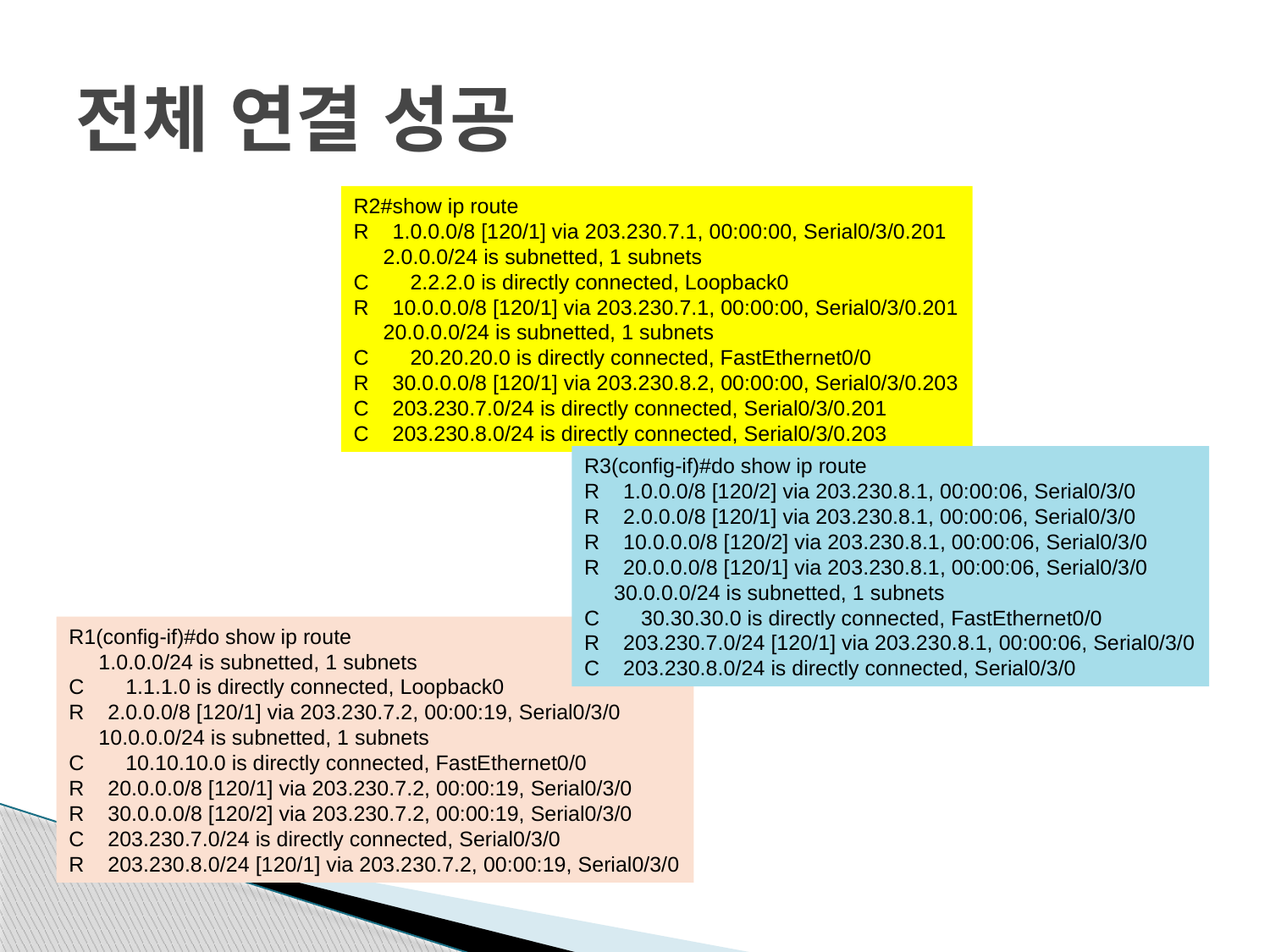

# 전체 연결 성공
R2#show ip route
R    1.0.0.0/8 [120/1] via 203.230.7.1, 00:00:00, Serial0/3/0.201
     2.0.0.0/24 is subnetted, 1 subnets
C       2.2.2.0 is directly connected, Loopback0
R    10.0.0.0/8 [120/1] via 203.230.7.1, 00:00:00, Serial0/3/0.201
     20.0.0.0/24 is subnetted, 1 subnets
C       20.20.20.0 is directly connected, FastEthernet0/0
R    30.0.0.0/8 [120/1] via 203.230.8.2, 00:00:00, Serial0/3/0.203
C    203.230.7.0/24 is directly connected, Serial0/3/0.201
C    203.230.8.0/24 is directly connected, Serial0/3/0.203
R3(config-if)#do show ip route
R    1.0.0.0/8 [120/2] via 203.230.8.1, 00:00:06, Serial0/3/0
R    2.0.0.0/8 [120/1] via 203.230.8.1, 00:00:06, Serial0/3/0
R    10.0.0.0/8 [120/2] via 203.230.8.1, 00:00:06, Serial0/3/0
R    20.0.0.0/8 [120/1] via 203.230.8.1, 00:00:06, Serial0/3/0
     30.0.0.0/24 is subnetted, 1 subnets
C       30.30.30.0 is directly connected, FastEthernet0/0
R    203.230.7.0/24 [120/1] via 203.230.8.1, 00:00:06, Serial0/3/0
C    203.230.8.0/24 is directly connected, Serial0/3/0
R1(config-if)#do show ip route
     1.0.0.0/24 is subnetted, 1 subnets
C       1.1.1.0 is directly connected, Loopback0
R    2.0.0.0/8 [120/1] via 203.230.7.2, 00:00:19, Serial0/3/0
     10.0.0.0/24 is subnetted, 1 subnets
C       10.10.10.0 is directly connected, FastEthernet0/0
R    20.0.0.0/8 [120/1] via 203.230.7.2, 00:00:19, Serial0/3/0
R    30.0.0.0/8 [120/2] via 203.230.7.2, 00:00:19, Serial0/3/0
C    203.230.7.0/24 is directly connected, Serial0/3/0
R    203.230.8.0/24 [120/1] via 203.230.7.2, 00:00:19, Serial0/3/0